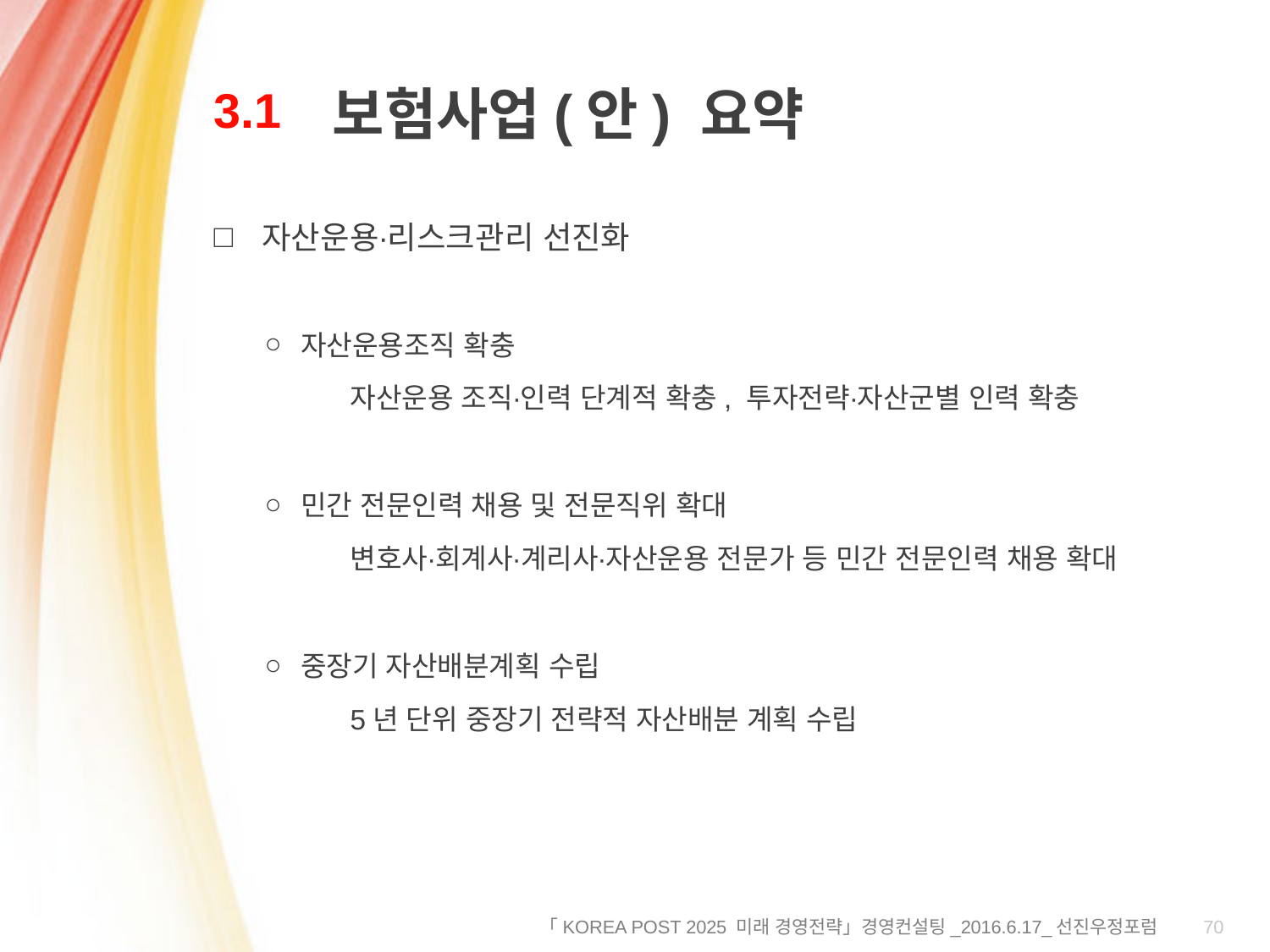

# 3.1
보험사업(안) 요약
 자산운용∙리스크관리 선진화

자산운용조직 확충
자산운용 조직∙인력 단계적 확충, 투자전략∙자산군별 인력 확충

민간 전문인력 채용 및 전문직위 확대
변호사∙회계사∙계리사∙자산운용 전문가 등 민간 전문인력 채용 확대

중장기 자산배분계획 수립
5년 단위 중장기 전략적 자산배분 계획 수립
70